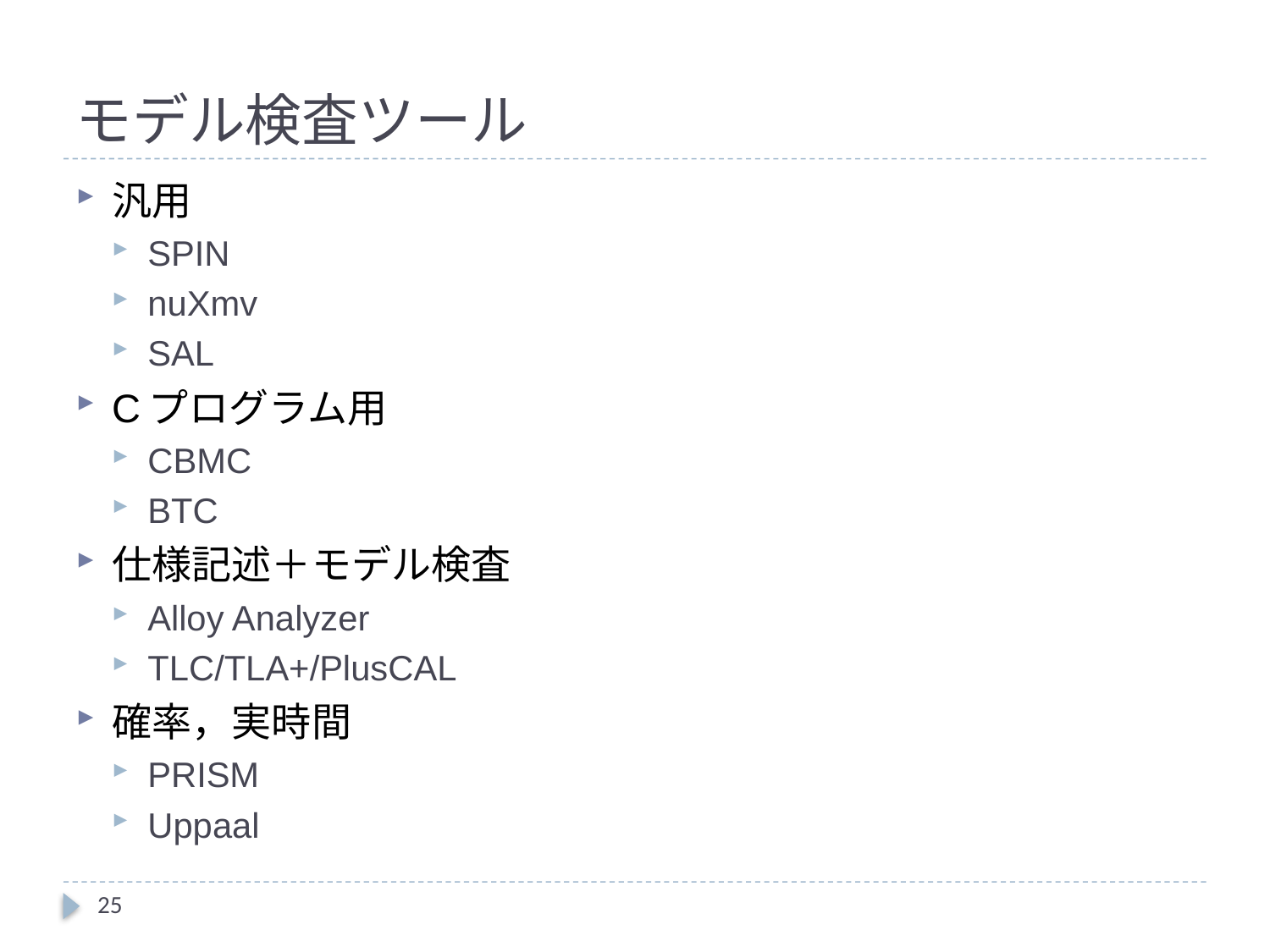

# モデル検査ツール
汎用
SPIN
nuXmv
SAL
Cプログラム用
CBMC
BTC
仕様記述＋モデル検査
Alloy Analyzer
TLC/TLA+/PlusCAL
確率，実時間
PRISM
Uppaal

25